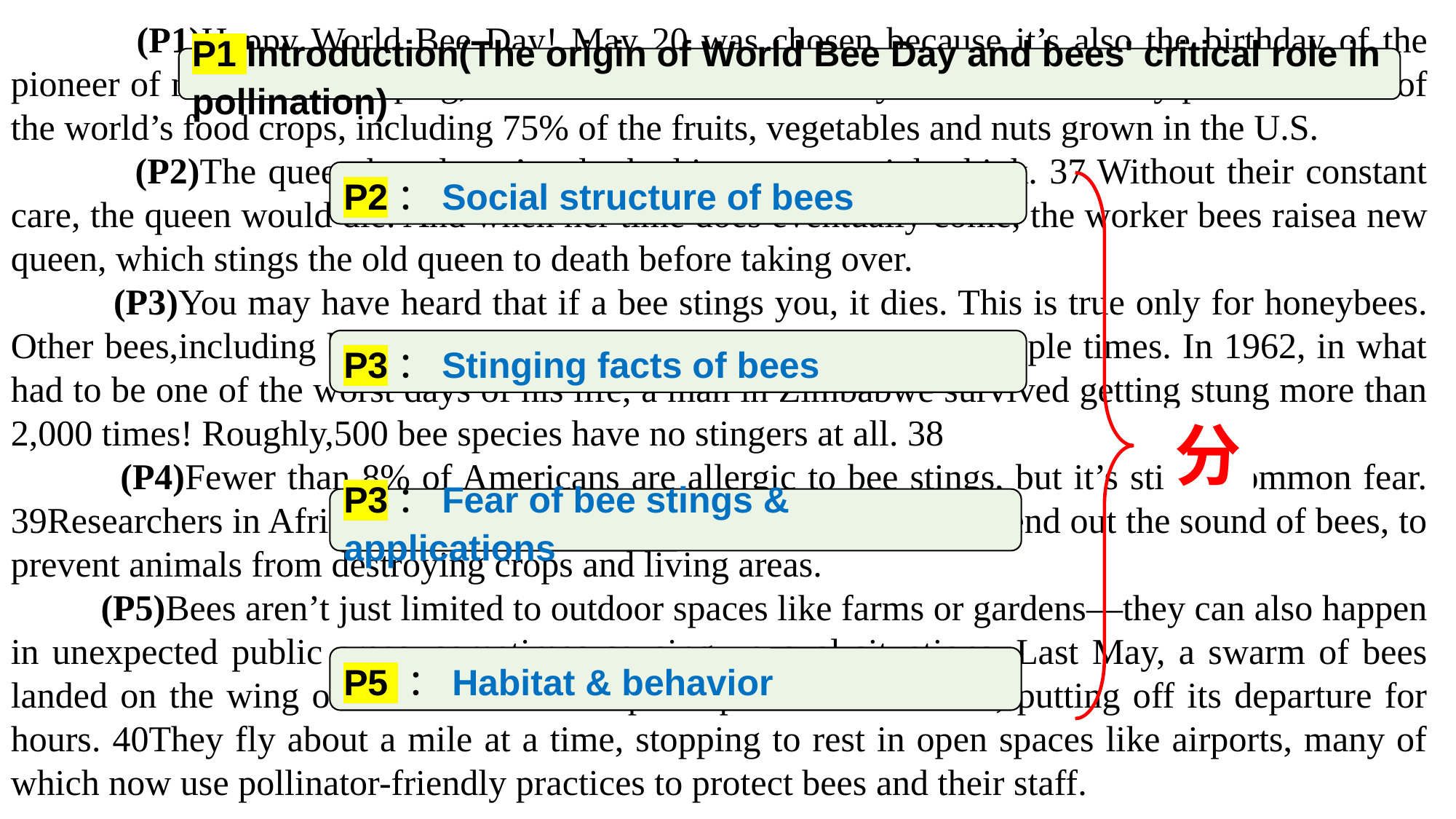

(P1)Happy World Bee Day! May 20 was chosen because it’s also the birthday of the pioneer of modern beekeeping, Anton Jansa of 18th-century Slovenia. 36 They pollinate 35% of the world’s food crops, including 75% of the fruits, vegetables and nuts grown in the U.S.
         (P2)The queen bee doesn’t rule the hive as you might think. 37 Without their constant care, the queen would die. And when her time does eventually come, the worker bees raisea new queen, which stings the old queen to death before taking over.
        (P3)You may have heard that if a bee stings you, it dies. This is true only for honeybees. Other bees,including bumblebees and carpenter bees, can sting multiple times. In 1962, in what had to be one of the worst days of his life, a man in Zimbabwe survived getting stung more than 2,000 times! Roughly,500 bee species have no stingers at all. 38
        (P4)Fewer than 8% of Americans are allergic to bee stings, but it’s still a common fear. 39Researchers in Africa use beehives, as well as “buzz boxes” that send out the sound of bees, to prevent animals from destroying crops and living areas.
        (P5)Bees aren’t just limited to outdoor spaces like farms or gardens—they can also happen in unexpected public areas, sometimes causing unusual situations. Last May, a swarm of bees landed on the wing of a Delta Air Lines plane parked in Houston, putting off its departure for hours. 40They fly about a mile at a time, stopping to rest in open spaces like airports, many of which now use pollinator-friendly practices to protect bees and their staff.
P1 Introduction(The origin of World Bee Day and bees' critical role in pollination)
P2：Social structure of bees

P3：Stinging facts of bees
分
P3：Fear of bee stings & applications
P5 ：Habitat & behavior